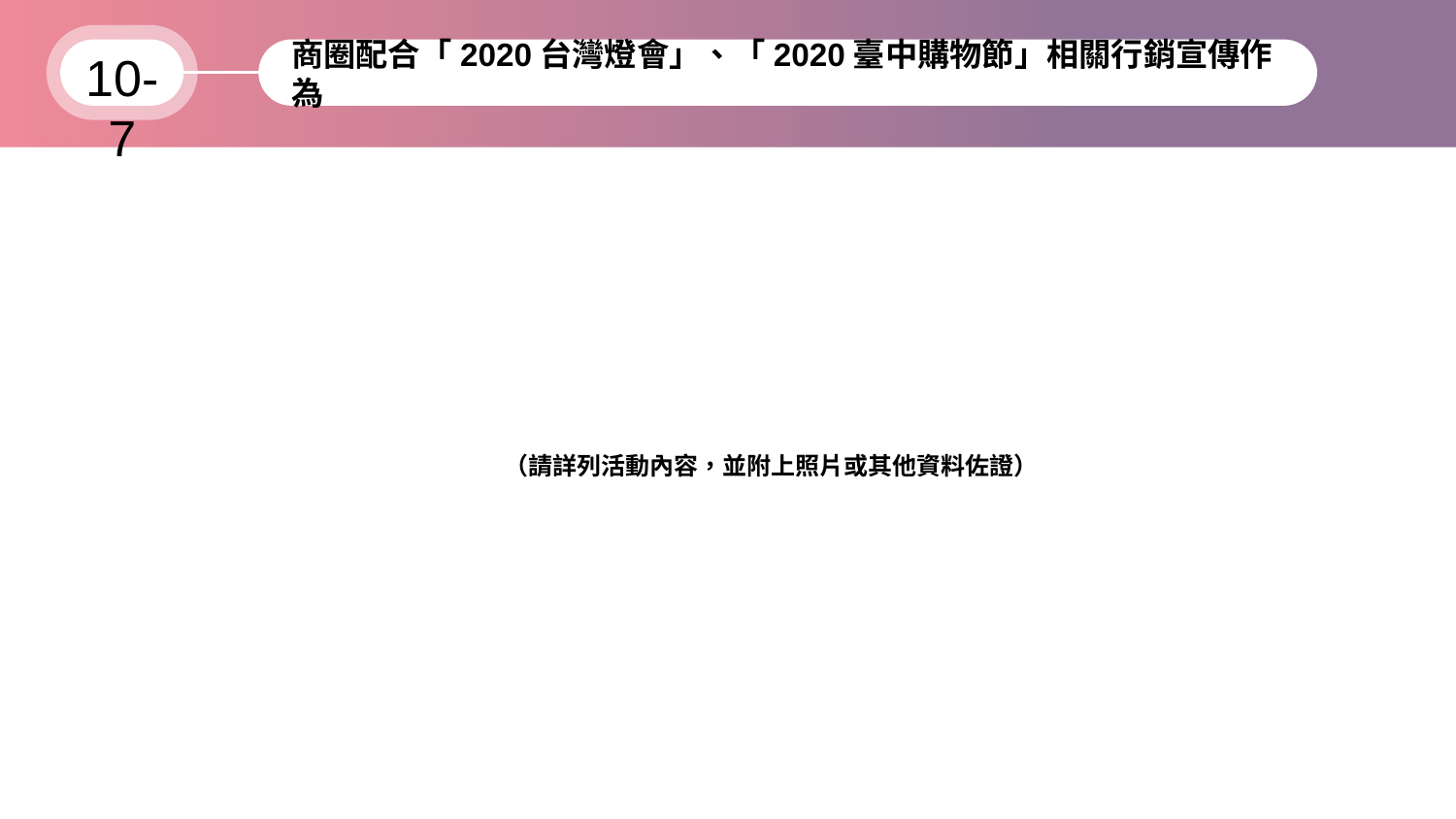

10-7

商圈配合「2020台灣燈會」、「2020臺中購物節」相關行銷宣傳作為

（請詳列活動內容，並附上照片或其他資料佐證）